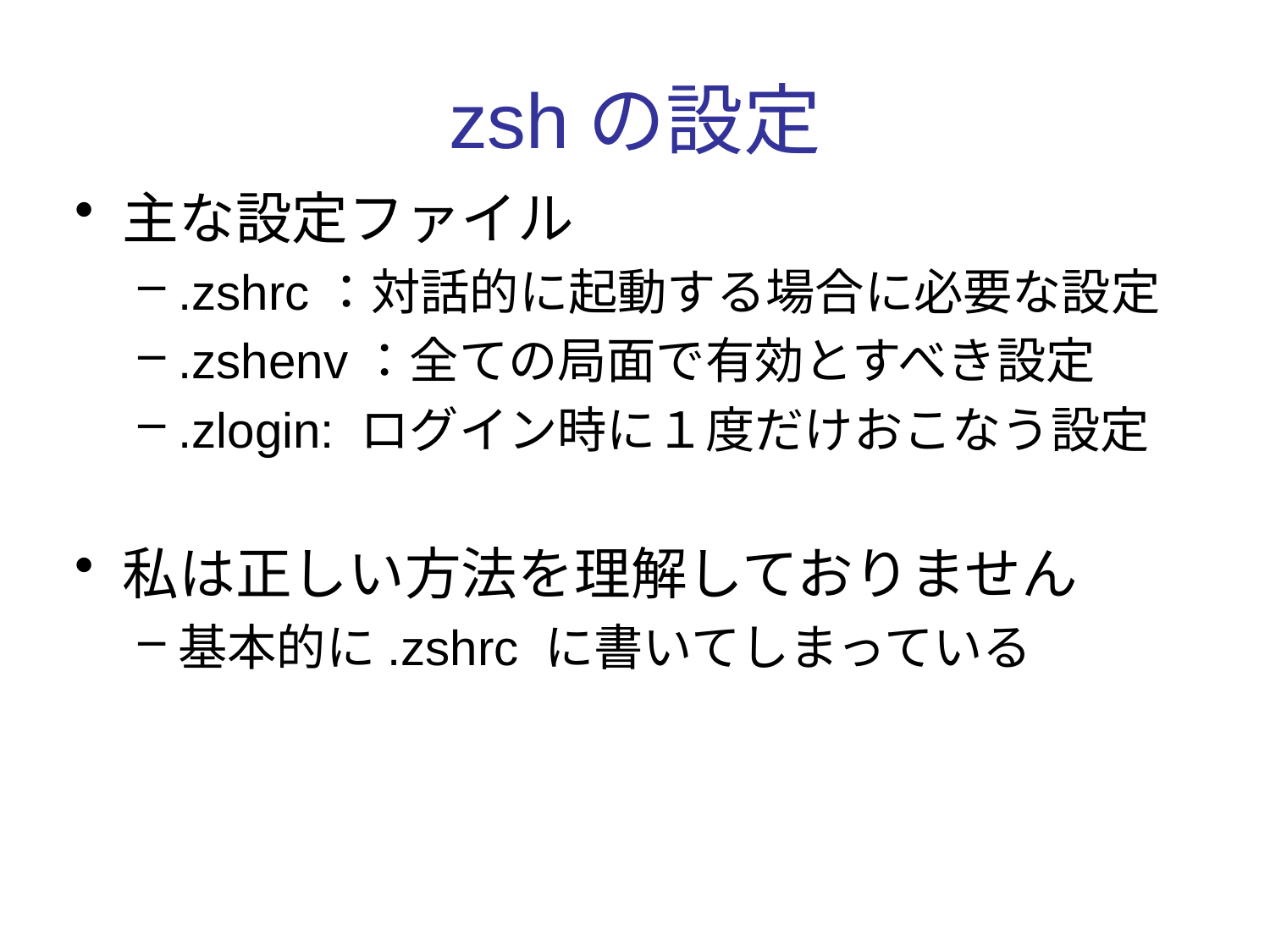

# zshの設定
主な設定ファイル
.zshrc：対話的に起動する場合に必要な設定
.zshenv：全ての局面で有効とすべき設定
.zlogin: ログイン時に１度だけおこなう設定

私は正しい方法を理解しておりません
基本的に.zshrc に書いてしまっている